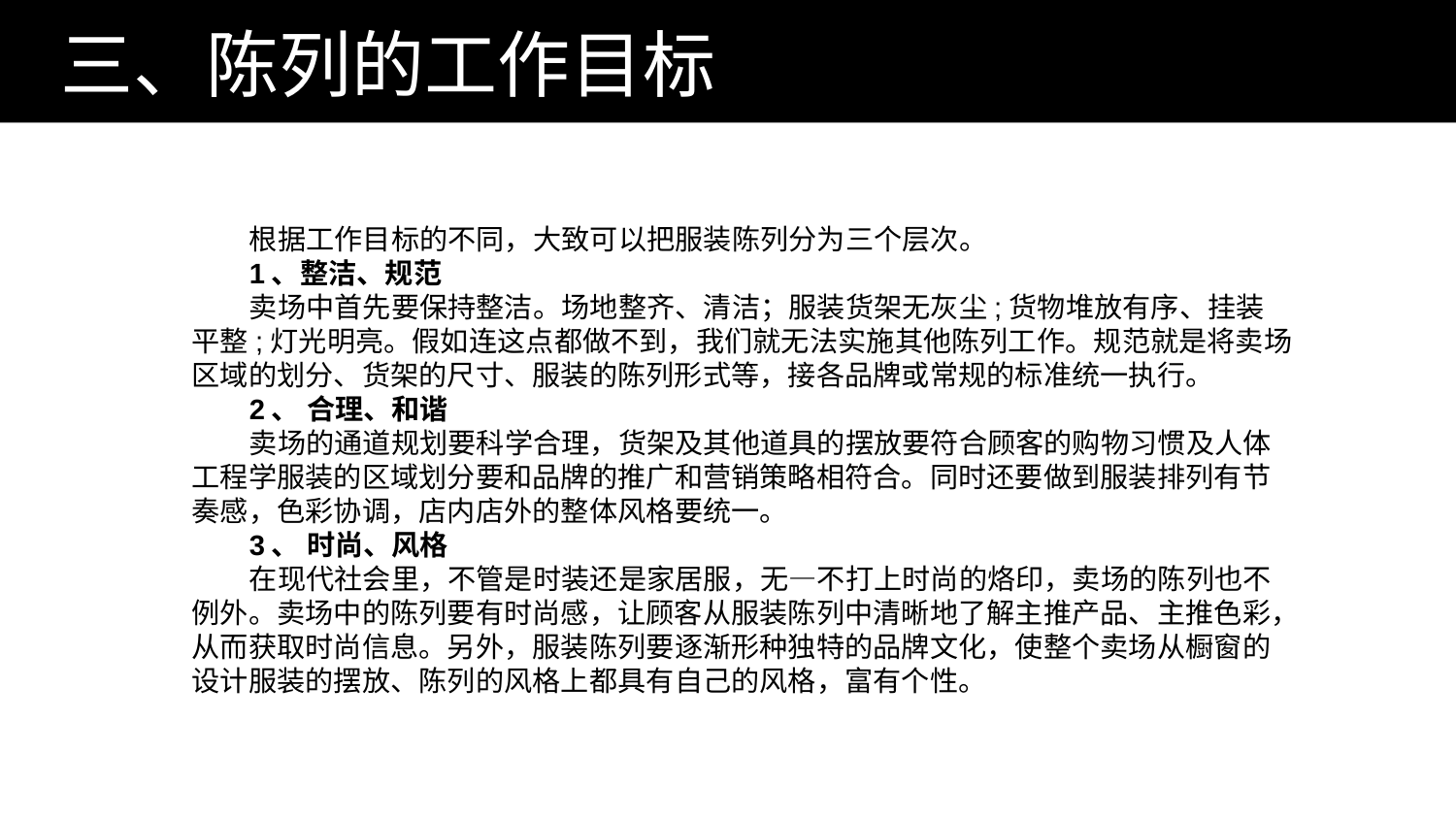

# 三、陈列的工作目标
根据工作目标的不同，大致可以把服装陈列分为三个层次。
1、整洁、规范
卖场中首先要保持整洁。场地整齐、清洁；服装货架无灰尘;货物堆放有序、挂装平整;灯光明亮。假如连这点都做不到，我们就无法实施其他陈列工作。规范就是将卖场区域的划分、货架的尺寸、服装的陈列形式等，接各品牌或常规的标准统一执行。
2、 合理、和谐
卖场的通道规划要科学合理，货架及其他道具的摆放要符合顾客的购物习惯及人体工程学服装的区域划分要和品牌的推广和营销策略相符合。同时还要做到服装排列有节奏感，色彩协调，店内店外的整体风格要统一。
3、 时尚、风格
在现代社会里，不管是时装还是家居服，无—不打上时尚的烙印，卖场的陈列也不例外。卖场中的陈列要有时尚感，让顾客从服装陈列中清晰地了解主推产品、主推色彩，从而获取时尚信息。另外，服装陈列要逐渐形种独特的品牌文化，使整个卖场从橱窗的设计服装的摆放、陈列的风格上都具有自己的风格，富有个性。